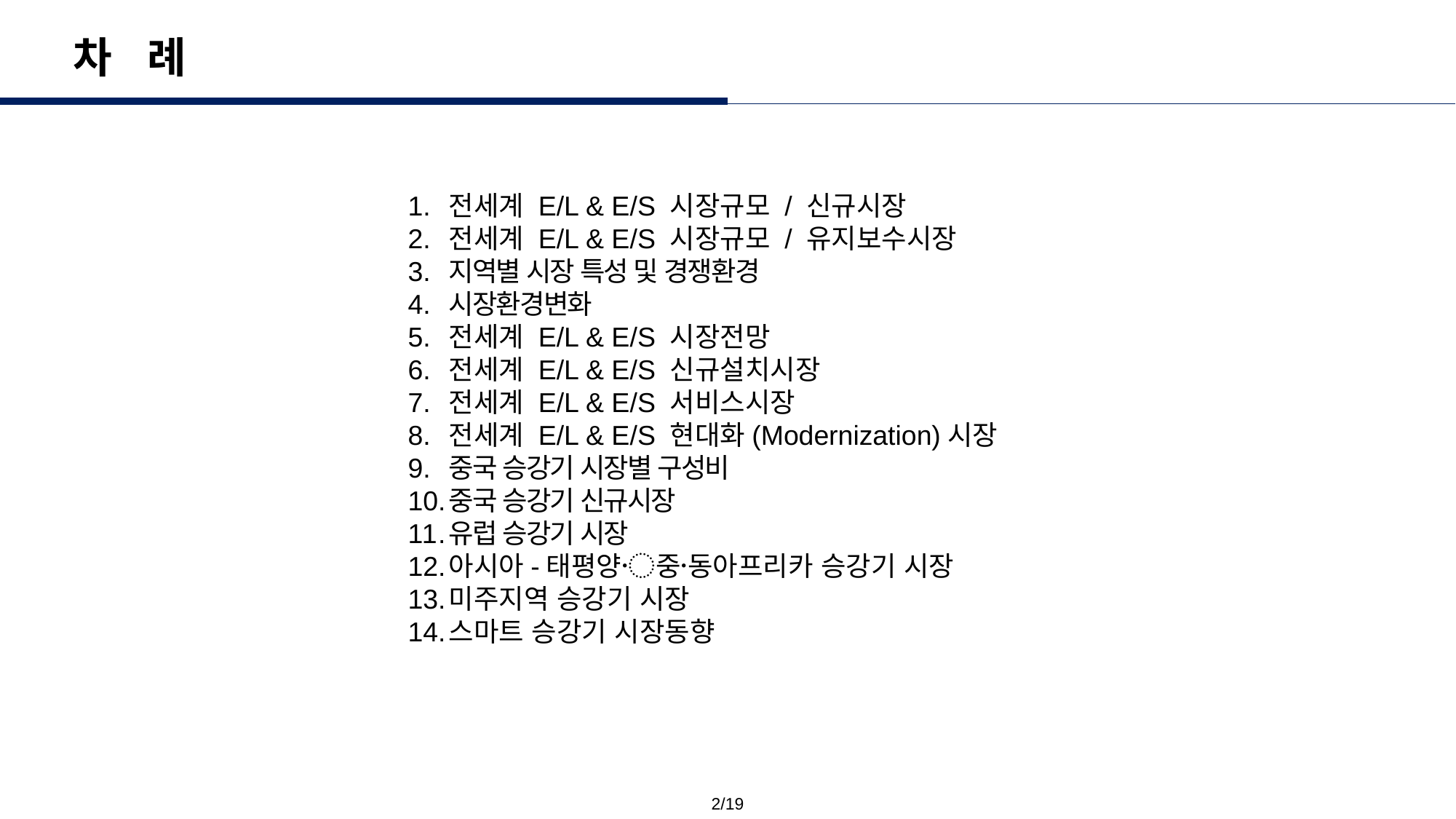

차   례
전세계 E/L & E/S 시장규모 / 신규시장
전세계 E/L & E/S 시장규모 / 유지보수시장
지역별 시장 특성 및 경쟁환경
시장환경변화
전세계 E/L & E/S 시장전망
전세계 E/L & E/S 신규설치시장
전세계 E/L & E/S 서비스시장
전세계 E/L & E/S 현대화(Modernization)시장
중국 승강기 시장별 구성비
중국 승강기 신규시장
유럽 승강기 시장
아시아-태평양〮중동〮아프리카 승강기 시장
미주지역 승강기 시장
스마트 승강기 시장동향
2/19